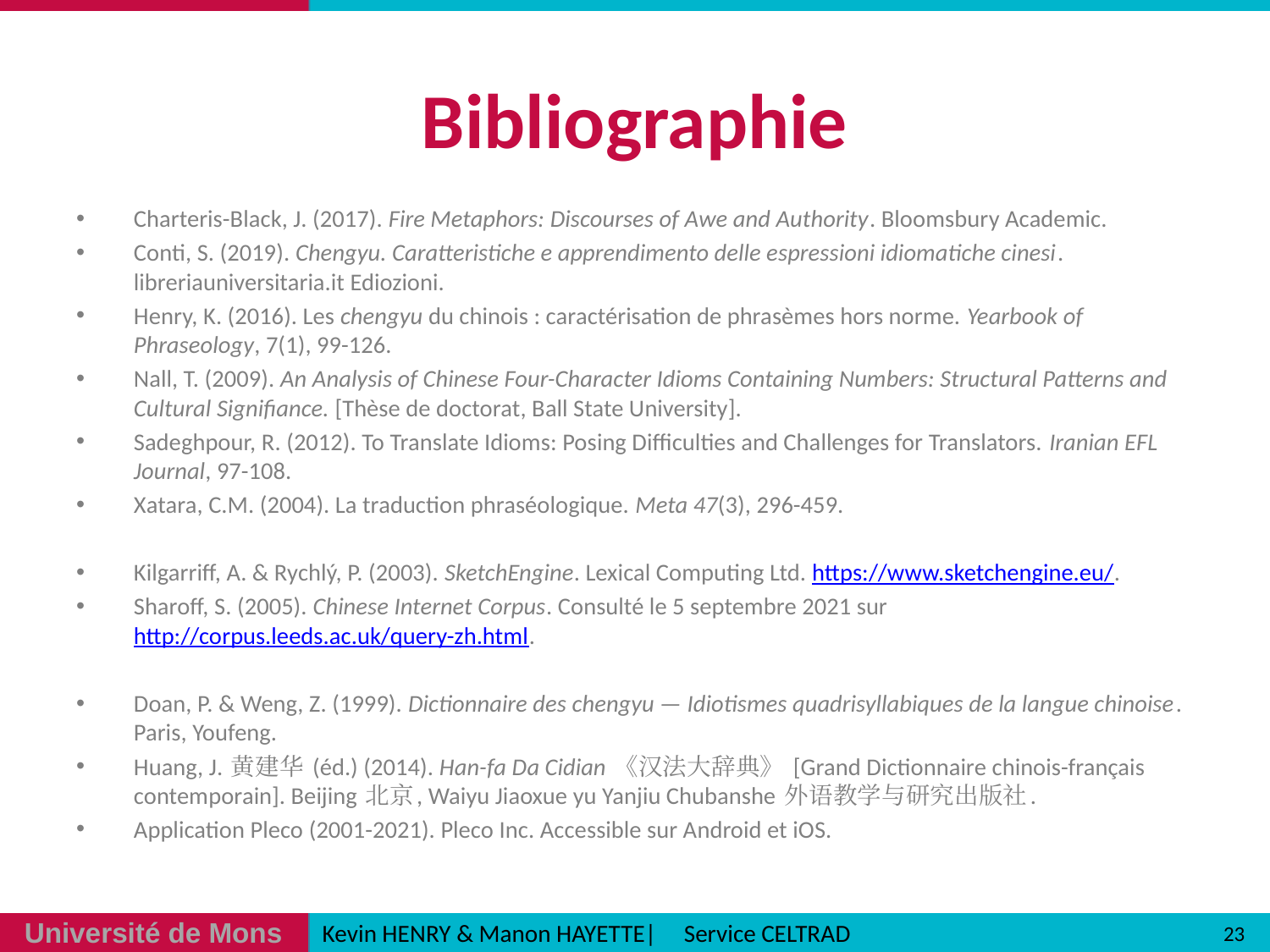

# Bibliographie
Charteris-Black, J. (2017). Fire Metaphors: Discourses of Awe and Authority. Bloomsbury Academic.
Conti, S. (2019). Chengyu. Caratteristiche e apprendimento delle espressioni idiomatiche cinesi. libreriauniversitaria.it Ediozioni.
Henry, K. (2016). Les chengyu du chinois : caractérisation de phrasèmes hors norme. Yearbook of Phraseology, 7(1), 99-126.
Nall, T. (2009). An Analysis of Chinese Four-Character Idioms Containing Numbers: Structural Patterns and Cultural Signifiance. [Thèse de doctorat, Ball State University].
Sadeghpour, R. (2012). To Translate Idioms: Posing Difficulties and Challenges for Translators. Iranian EFL Journal, 97-108.
Xatara, C.M. (2004). La traduction phraséologique. Meta 47(3), 296-459.

Kilgarriff, A. & Rychlý, P. (2003). SketchEngine. Lexical Computing Ltd. https://www.sketchengine.eu/.
Sharoff, S. (2005). Chinese Internet Corpus. Consulté le 5 septembre 2021 sur http://corpus.leeds.ac.uk/query-zh.html.

Doan, P. & Weng, Z. (1999). Dictionnaire des chengyu — Idiotismes quadrisyllabiques de la langue chinoise. Paris, Youfeng.
Huang, J. 黄建华 (éd.) (2014). Han-fa Da Cidian 《汉法大辞典》 [Grand Dictionnaire chinois-français contemporain]. Beijing 北京, Waiyu Jiaoxue yu Yanjiu Chubanshe 外语教学与研究出版社.
Application Pleco (2001-2021). Pleco Inc. Accessible sur Android et iOS.
23
Kevin HENRY & Manon HAYETTE|     Service CELTRAD